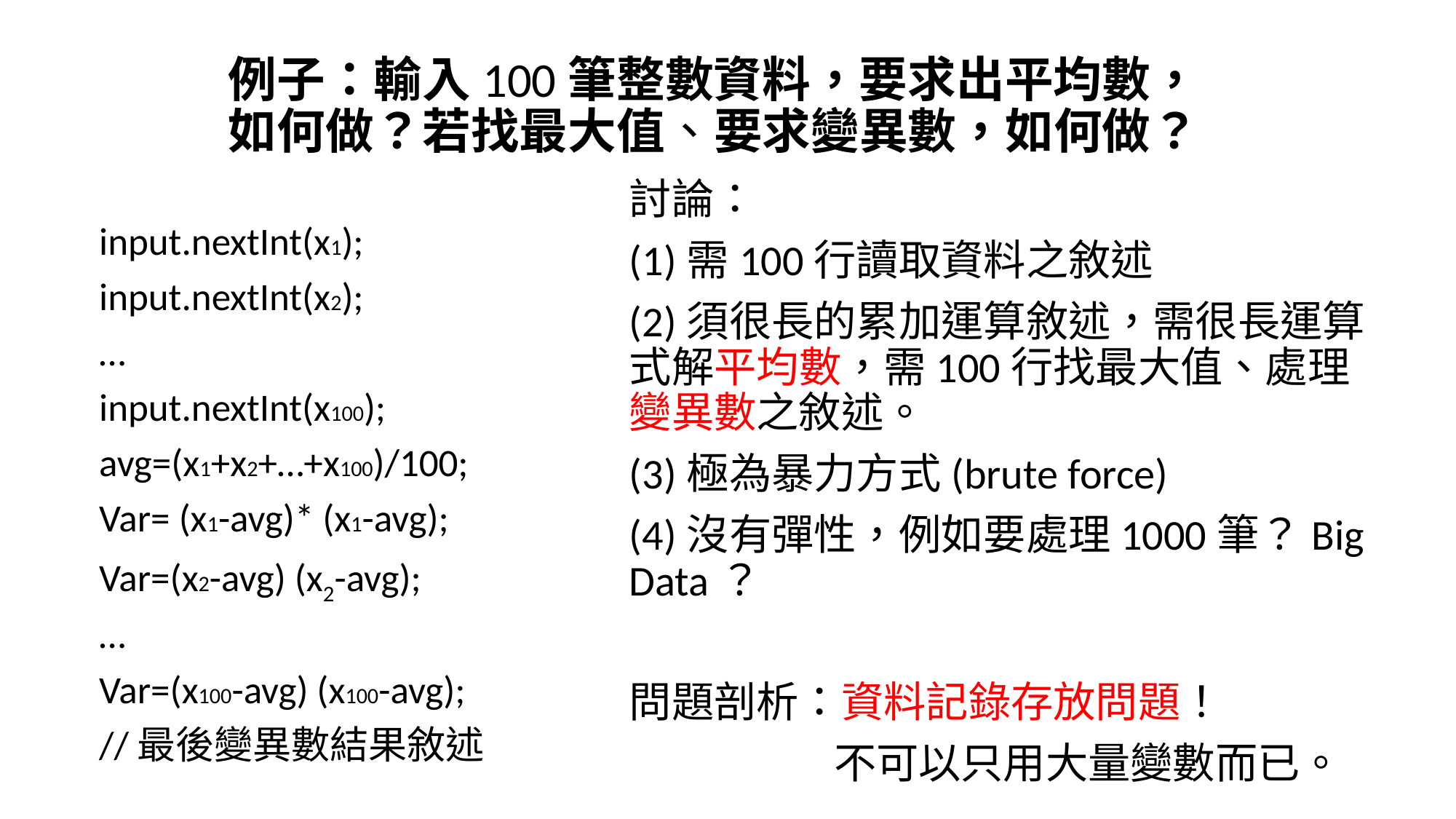

# 例子：輸入100筆整數資料，要求出平均數，如何做？若找最大值、要求變異數，如何做？
討論：
(1)需100行讀取資料之敘述
(2)須很長的累加運算敘述，需很長運算式解平均數，需100行找最大值、處理變異數之敘述。
(3)極為暴力方式(brute force)
(4)沒有彈性，例如要處理1000筆？Big Data？

問題剖析：資料記錄存放問題！
	         不可以只用大量變數而已。

input.nextInt(x1);
input.nextInt(x2);
…
input.nextInt(x100);
avg=(x1+x2+…+x100)/100;
Var= (x1-avg)* (x1-avg);
Var=(x2-avg) (x2-avg);
…
Var=(x100-avg) (x100-avg);
//最後變異數結果敘述